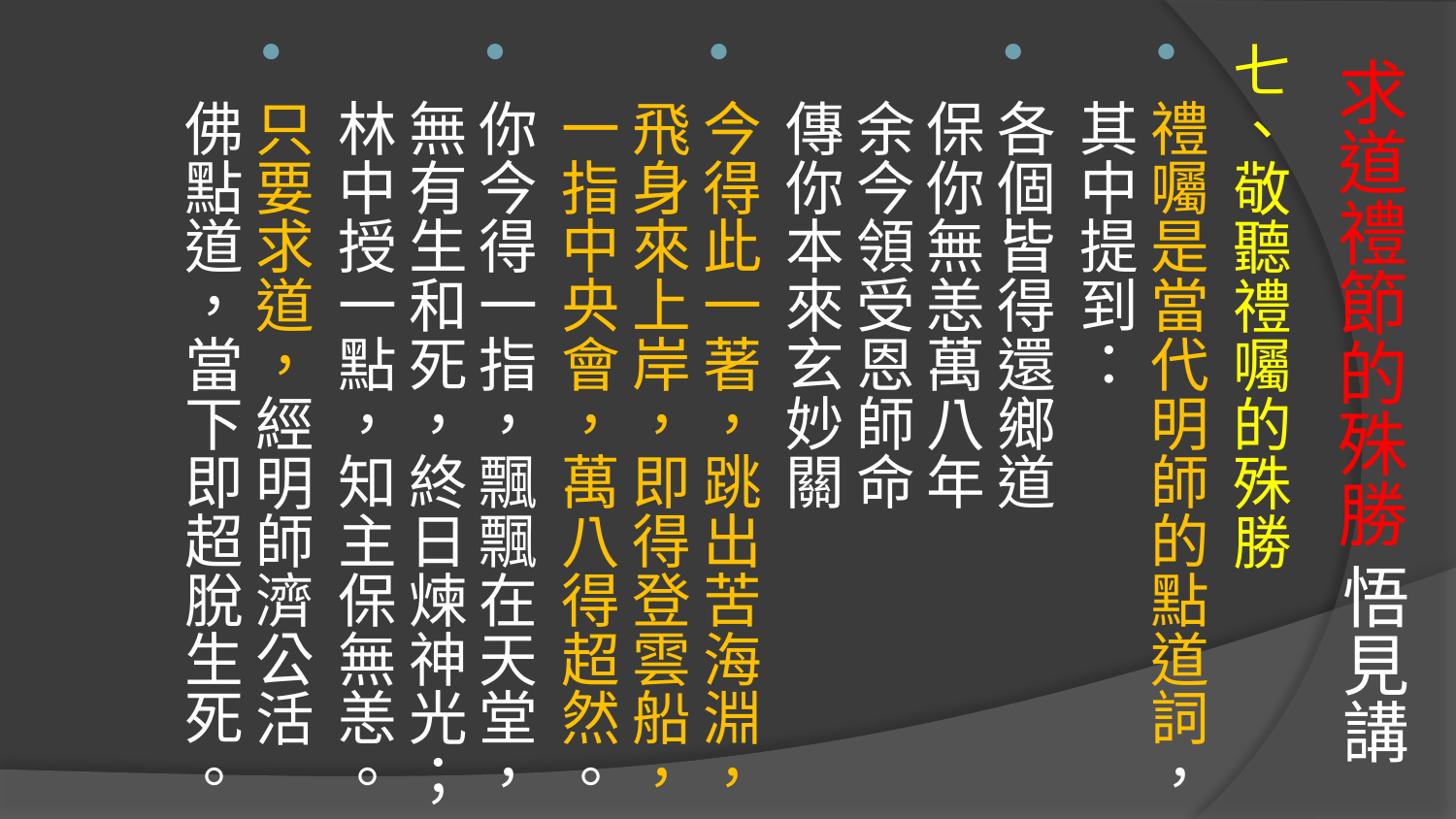

七、敬聽禮囑的殊勝
禮囑是當代明師的點道詞，其中提到：
各個皆得還鄉道 
保你無恙萬八年 
余今領受恩師命 
傳你本來玄妙關
今得此一著，跳出苦海淵，飛身來上岸，即得登雲船，一指中央會，萬八得超然。
你今得一指，飄飄在天堂，無有生和死，終日煉神光；林中授一點，知主保無恙。
只要求道，經明師濟公活佛點道，當下即超脫生死。
# 求道禮節的殊勝 悟見講